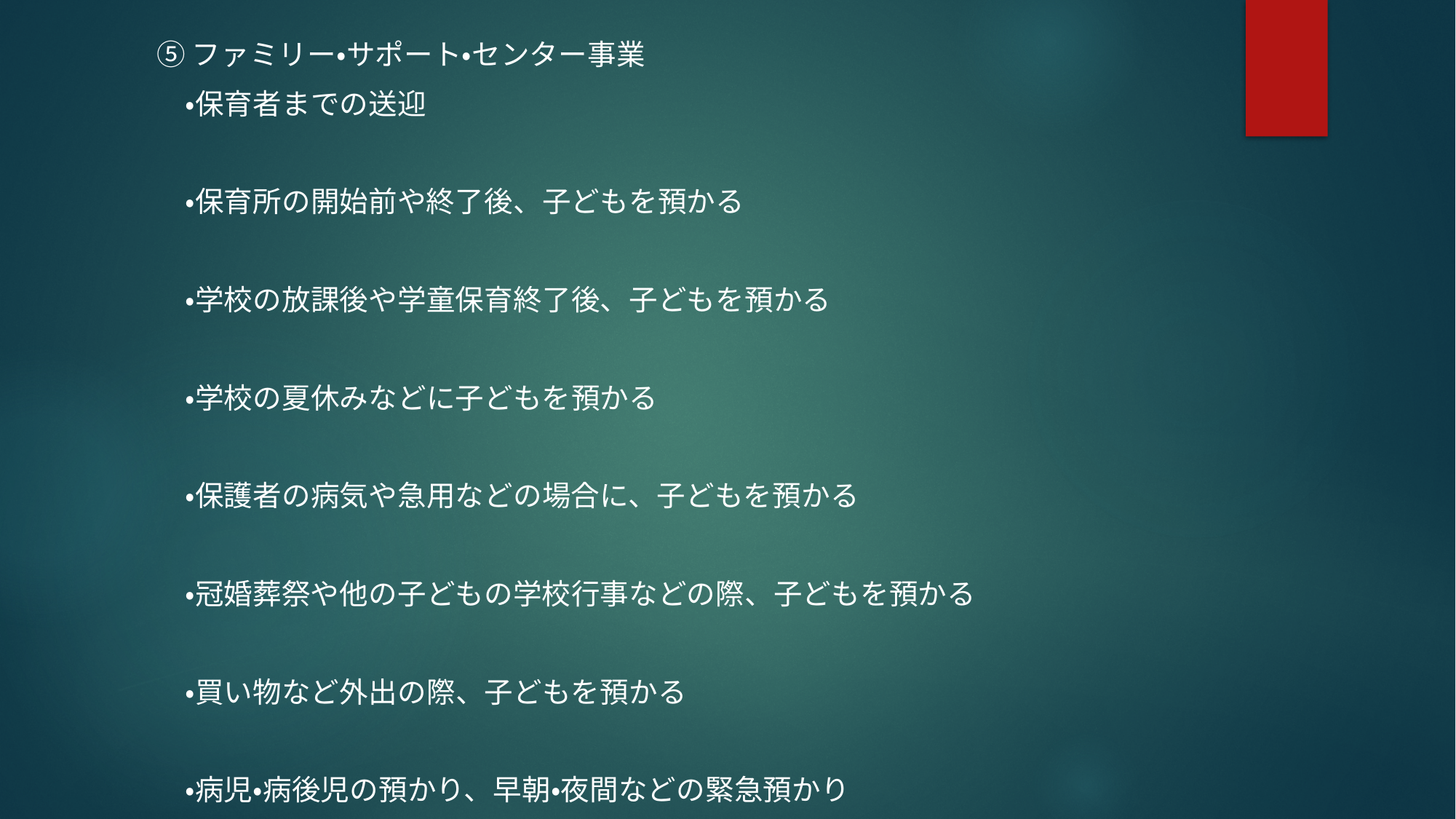

⑤ファミリー・サポート・センター事業
　・保育者までの送迎

　・保育所の開始前や終了後、子どもを預かる

　・学校の放課後や学童保育終了後、子どもを預かる

　・学校の夏休みなどに子どもを預かる

　・保護者の病気や急用などの場合に、子どもを預かる

　・冠婚葬祭や他の子どもの学校行事などの際、子どもを預かる

　・買い物など外出の際、子どもを預かる

　・病児・病後児の預かり、早朝・夜間などの緊急預かり